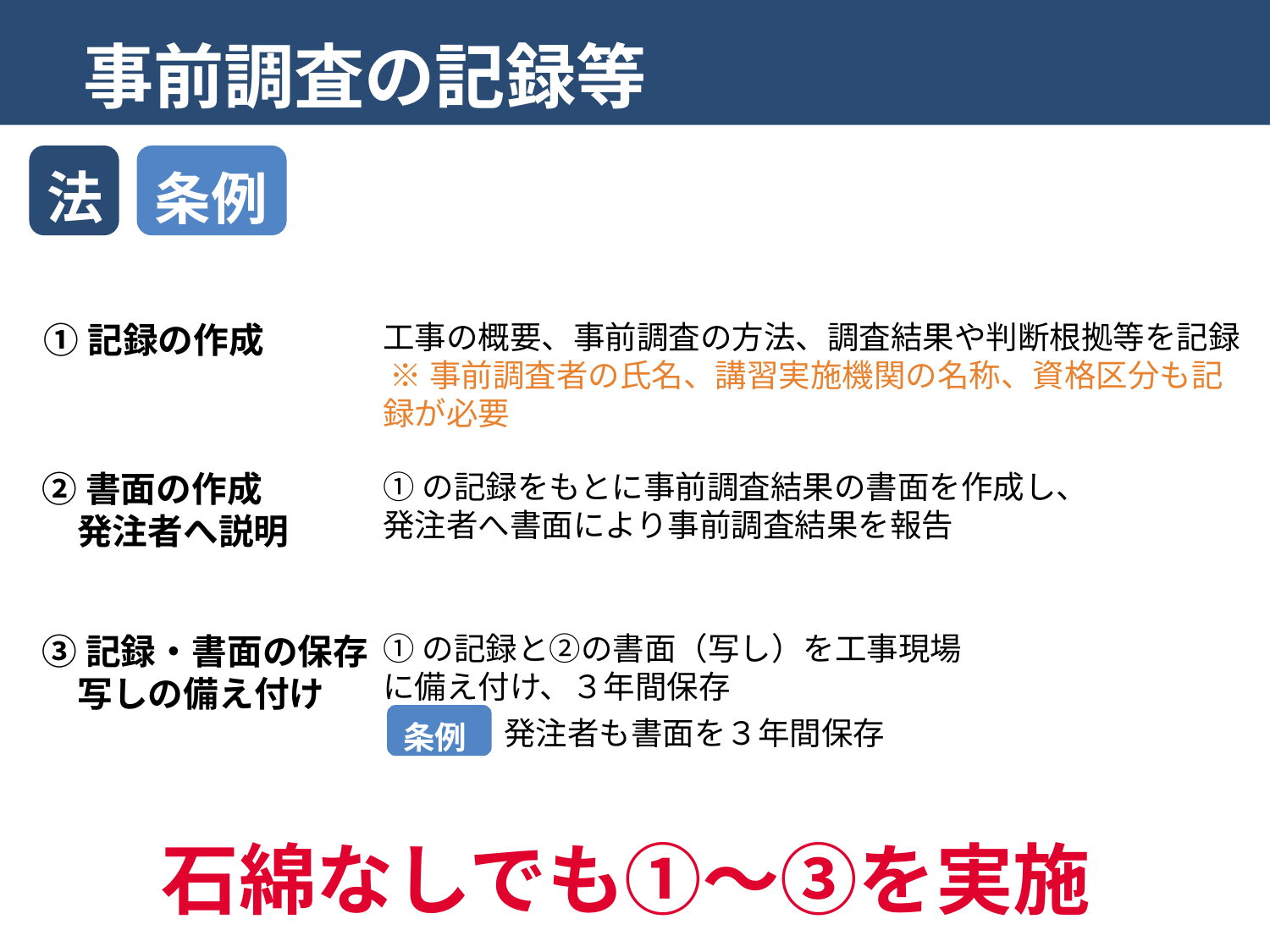

事前調査の記録等

法

条例
工事の概要、事前調査の方法、調査結果や判断根拠等を記録
 ※事前調査者の氏名、講習実施機関の名称、資格区分も記録が必要
①記録の作成
②書面の作成
　発注者へ説明
①の記録をもとに事前調査結果の書面を作成し、
発注者へ書面により事前調査結果を報告
①の記録と②の書面（写し）を工事現場に備え付け、３年間保存
③記録・書面の保存
　写しの備え付け

条例
発注者も書面を３年間保存
石綿なしでも①～③を実施